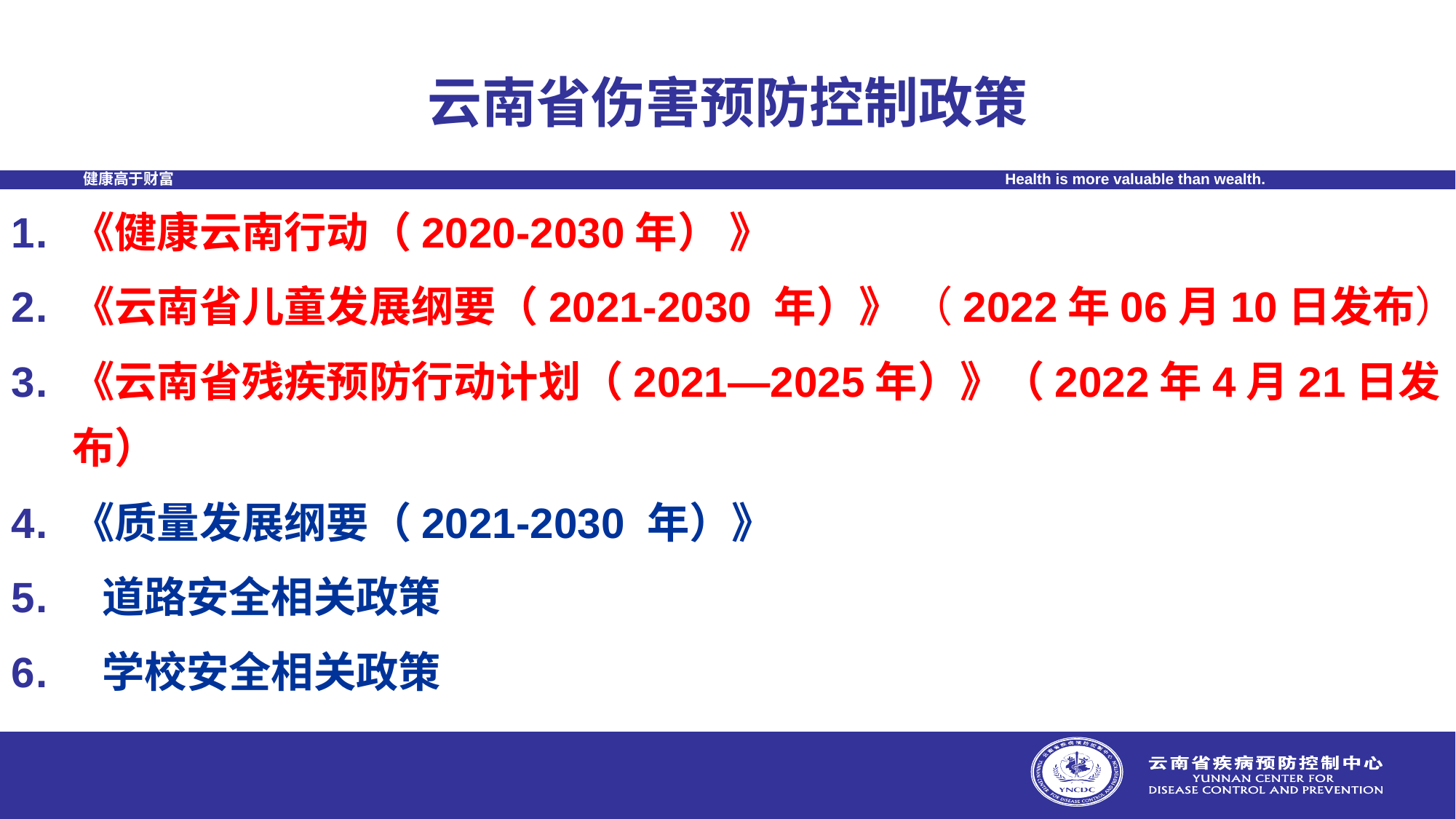

# 云南省伤害预防控制政策
《健康云南行动（2020-2030年） 》
《云南省儿童发展纲要（2021-2030 年）》 （2022年06月10日发布）
《云南省残疾预防行动计划（2021—2025年）》（2022年4月21日发布）
《质量发展纲要（2021-2030 年）》
  道路安全相关政策
  学校安全相关政策